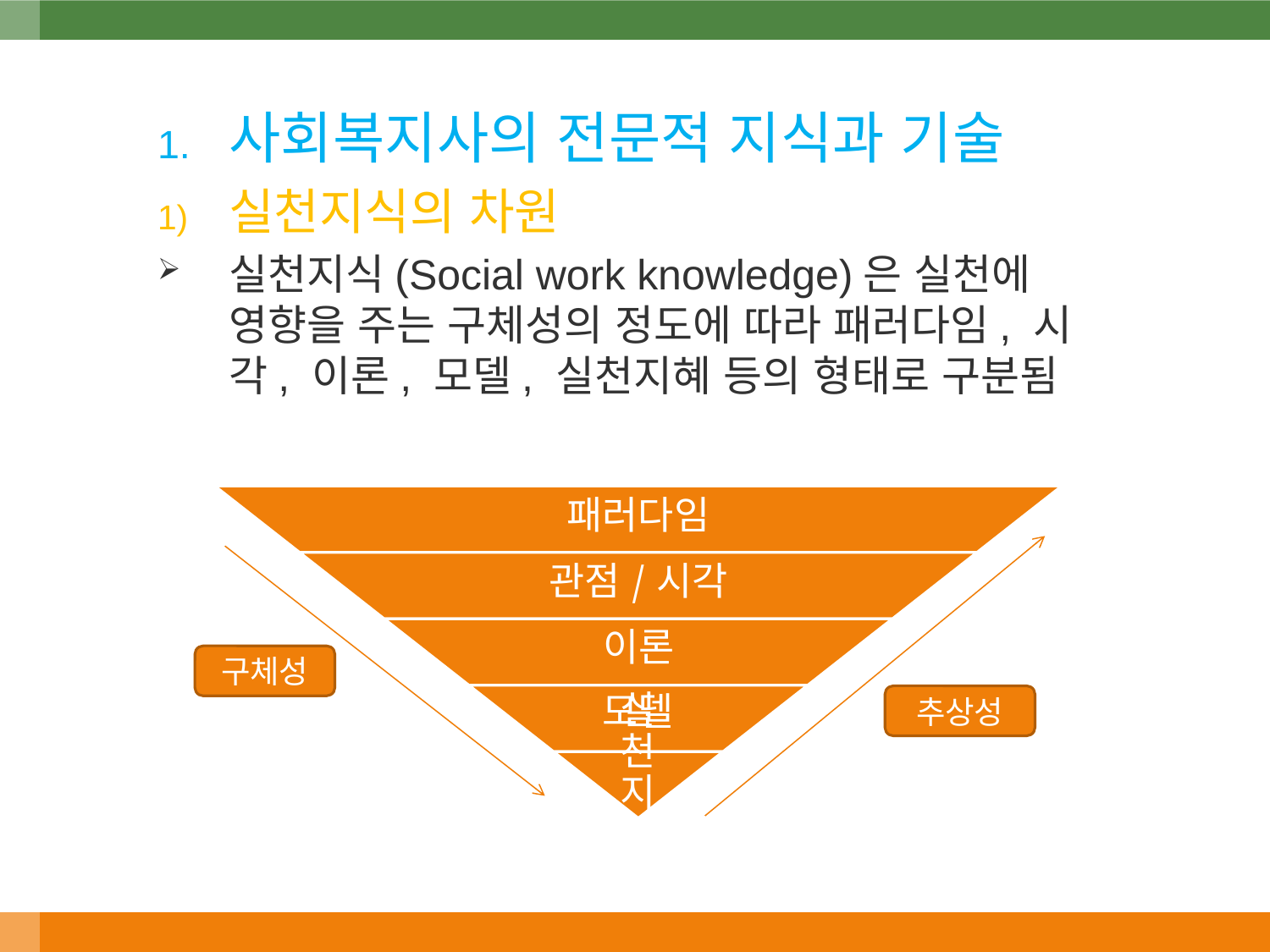

사회복지사의 전문적 지식과 기술
실천지식의 차원
실천지식(Social work knowledge)은 실천에 영향을 주는 구체성의 정도에 따라 패러다임, 시각, 이론, 모델, 실천지혜 등의 형태로 구분됨

패러다임
관점/시각
이론
모델
실천지혜
구체성
추상성